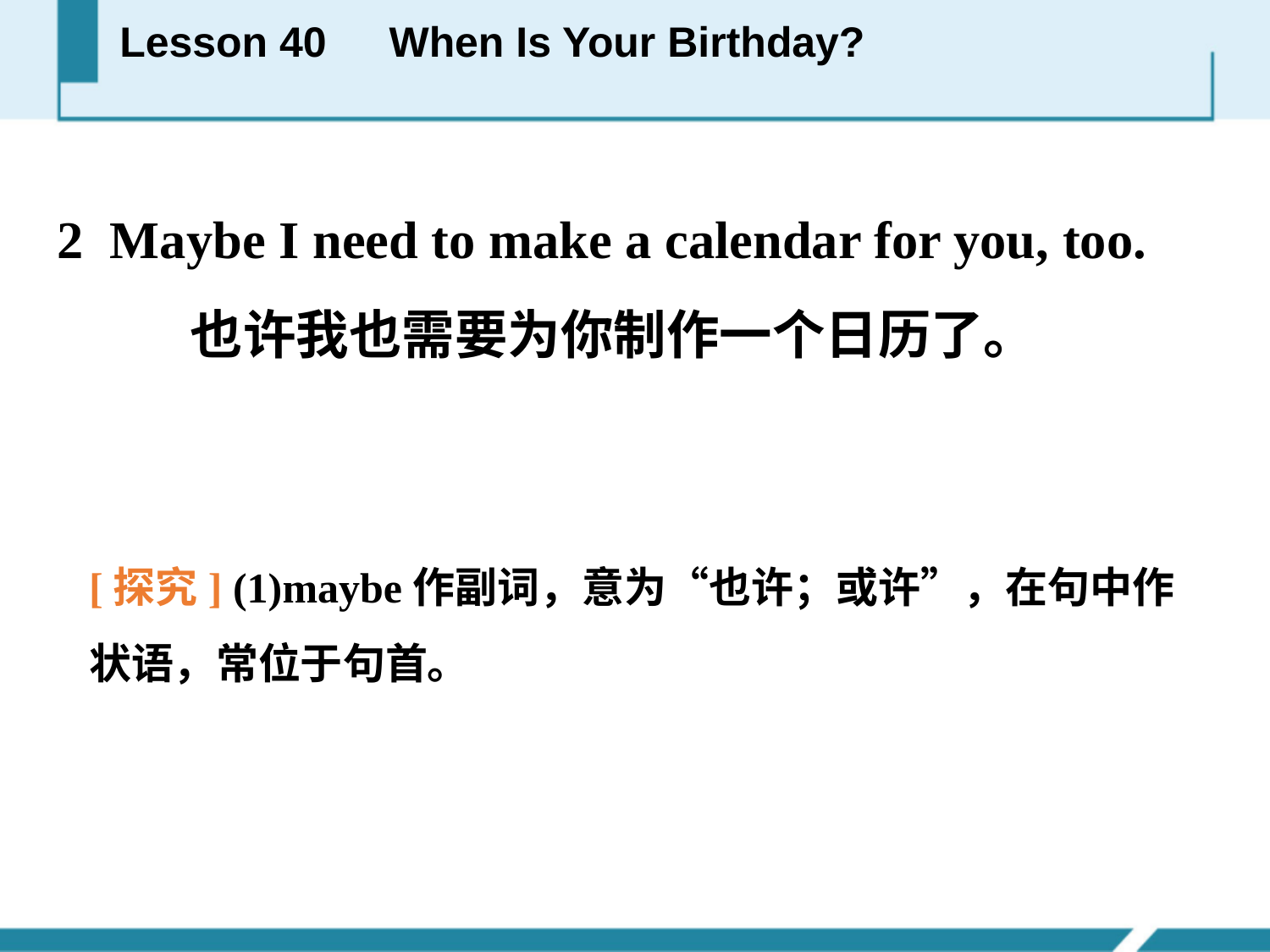

Lesson 40　When Is Your Birthday?
2  Maybe I need to make a calendar for you, too.
          也许我也需要为你制作一个日历了。
[探究] (1)maybe作副词，意为“也许；或许”，在句中作状语，常位于句首。